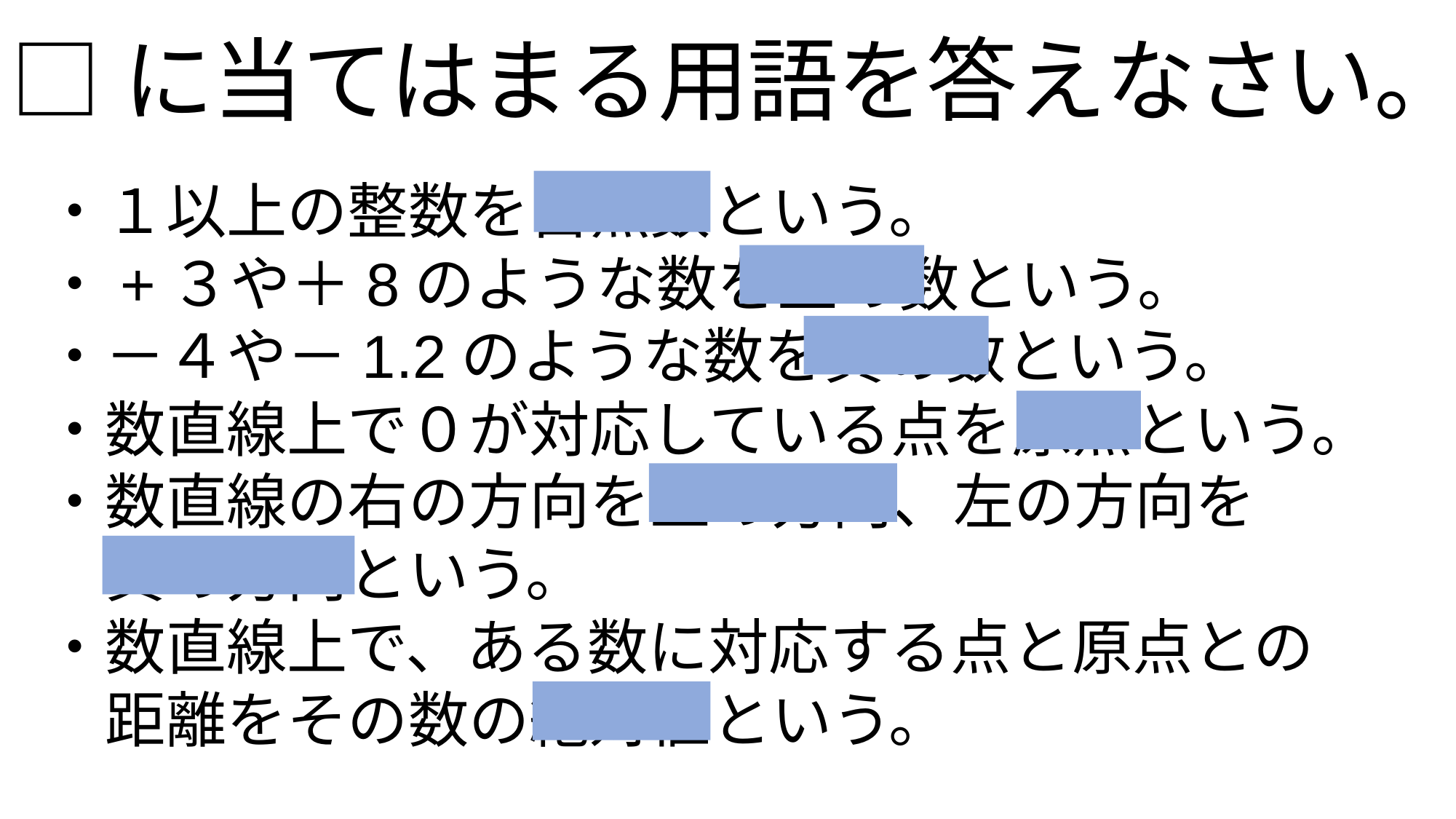

□に当てはまる用語を答えなさい。

・１以上の整数を自然数という。
・+３や＋8のような数を正の数という。
・－４や－1.2のような数を負の数という。
・数直線上で０が対応している点を原点という。
・数直線の右の方向を正の方向、左の方向を
　負の方向という。
・数直線上で、ある数に対応する点と原点との
　距離をその数の絶対値という。